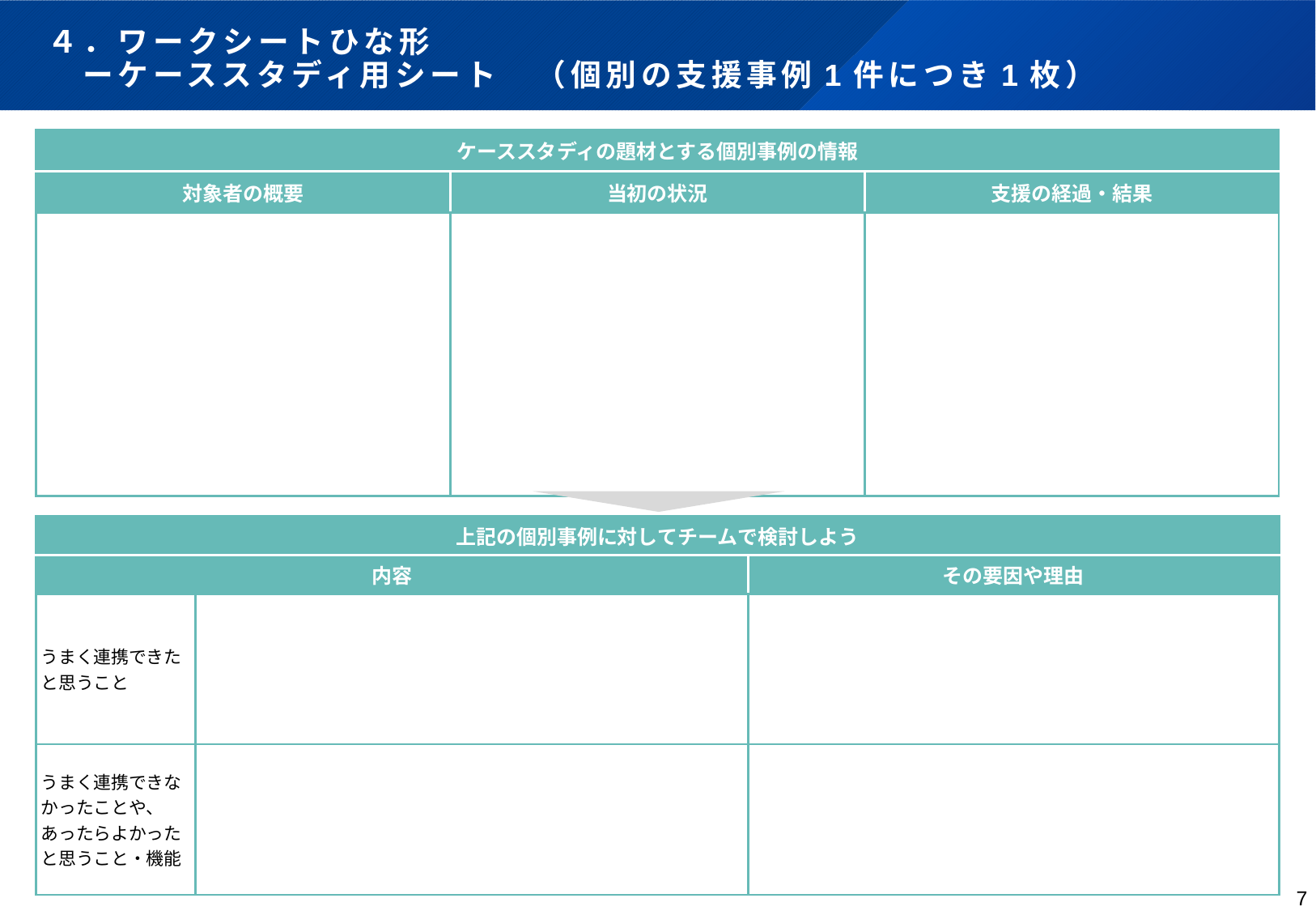

# ４．ワークシートひな形 　ーケーススタディ用シート　（個別の支援事例1件につき1枚）
| ケーススタディの題材とする個別事例の情報 |  |  |
| --- | --- | --- |
| 対象者の概要 | 当初の状況 | 支援の経過・結果 |
|  |  |  |

| 上記の個別事例に対してチームで検討しよう |  |  |
| --- | --- | --- |
| 内容 |  | その要因や理由 |
| うまく連携できたと思うこと |  |  |
| うまく連携できなかったことや、 あったらよかったと思うこと・機能 |  |  |
7